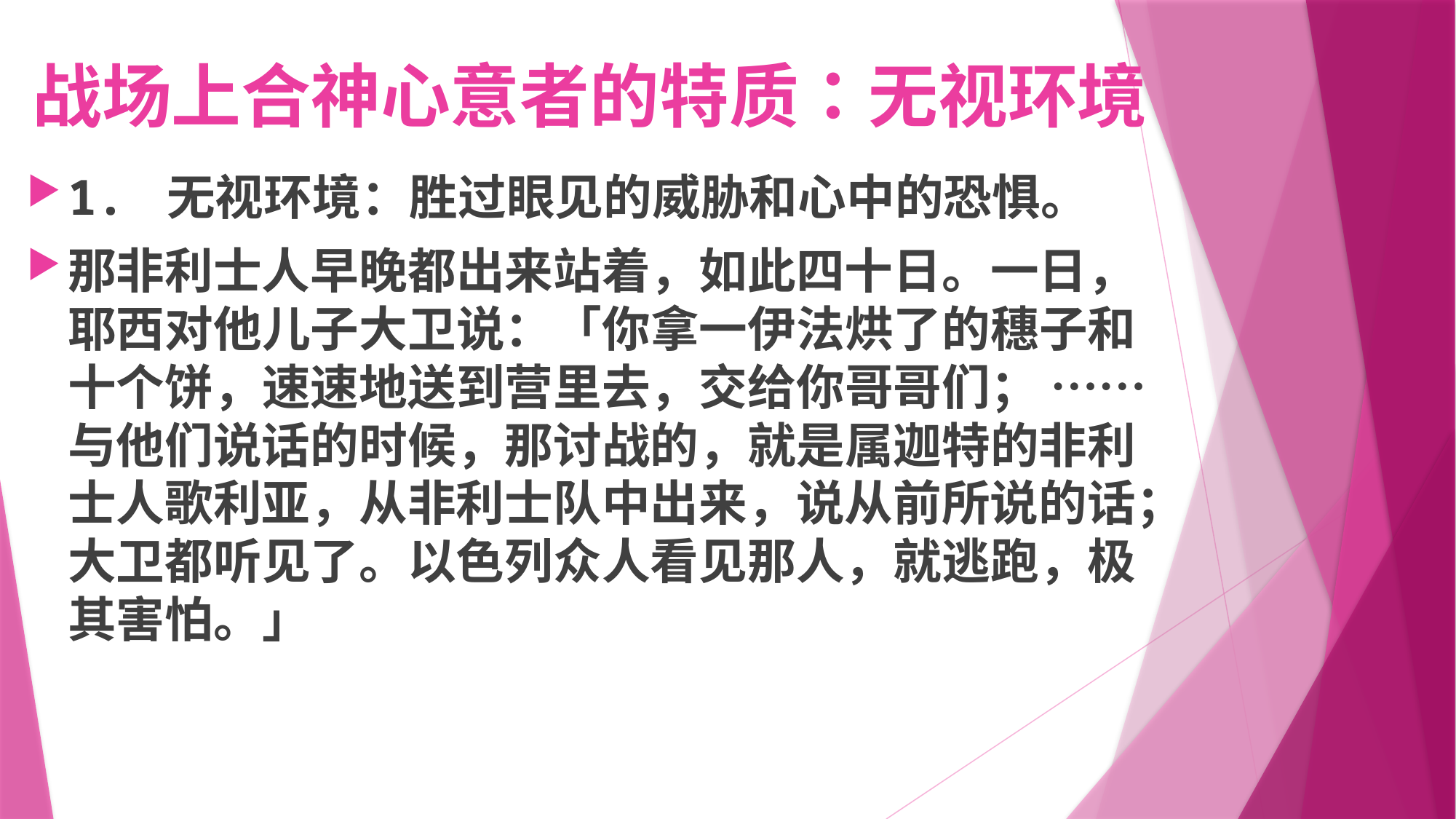

# 战场上合神心意者的特质：无视环境
1. 无视环境：胜过眼见的威胁和心中的恐惧。
那非利士人早晚都出来站着，如此四十日。一日，耶西对他儿子大卫说：「你拿一伊法烘了的穗子和十个饼，速速地送到营里去，交给你哥哥们； ……与他们说话的时候，那讨战的，就是属迦特的非利士人歌利亚，从非利士队中出来，说从前所说的话；大卫都听见了。以色列众人看见那人，就逃跑，极其害怕。」